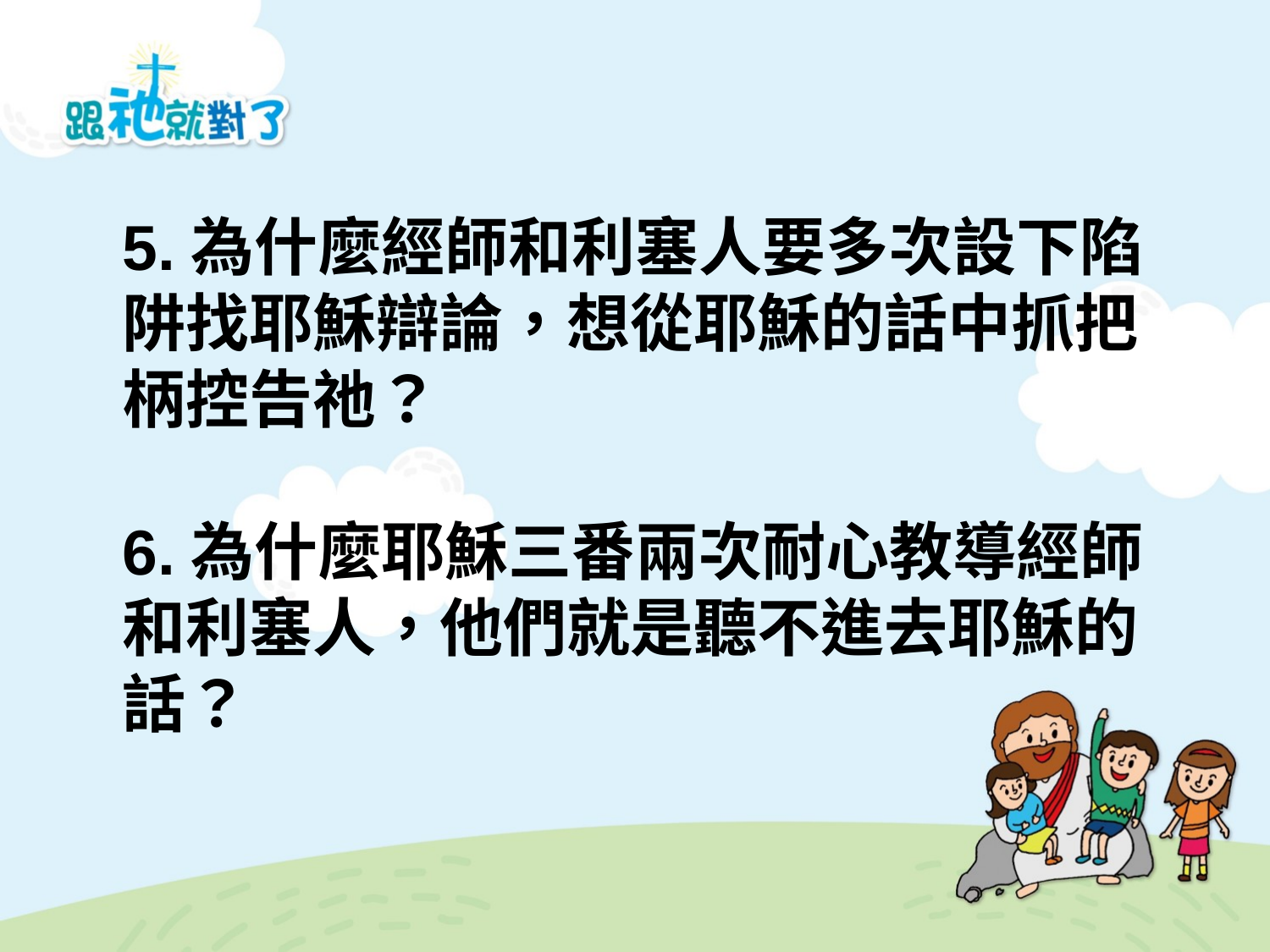

5.為什麼經師和利塞人要多次設下陷阱找耶穌辯論，想從耶穌的話中抓把柄控告祂？

6.為什麼耶穌三番兩次耐心教導經師和利塞人，他們就是聽不進去耶穌的話？